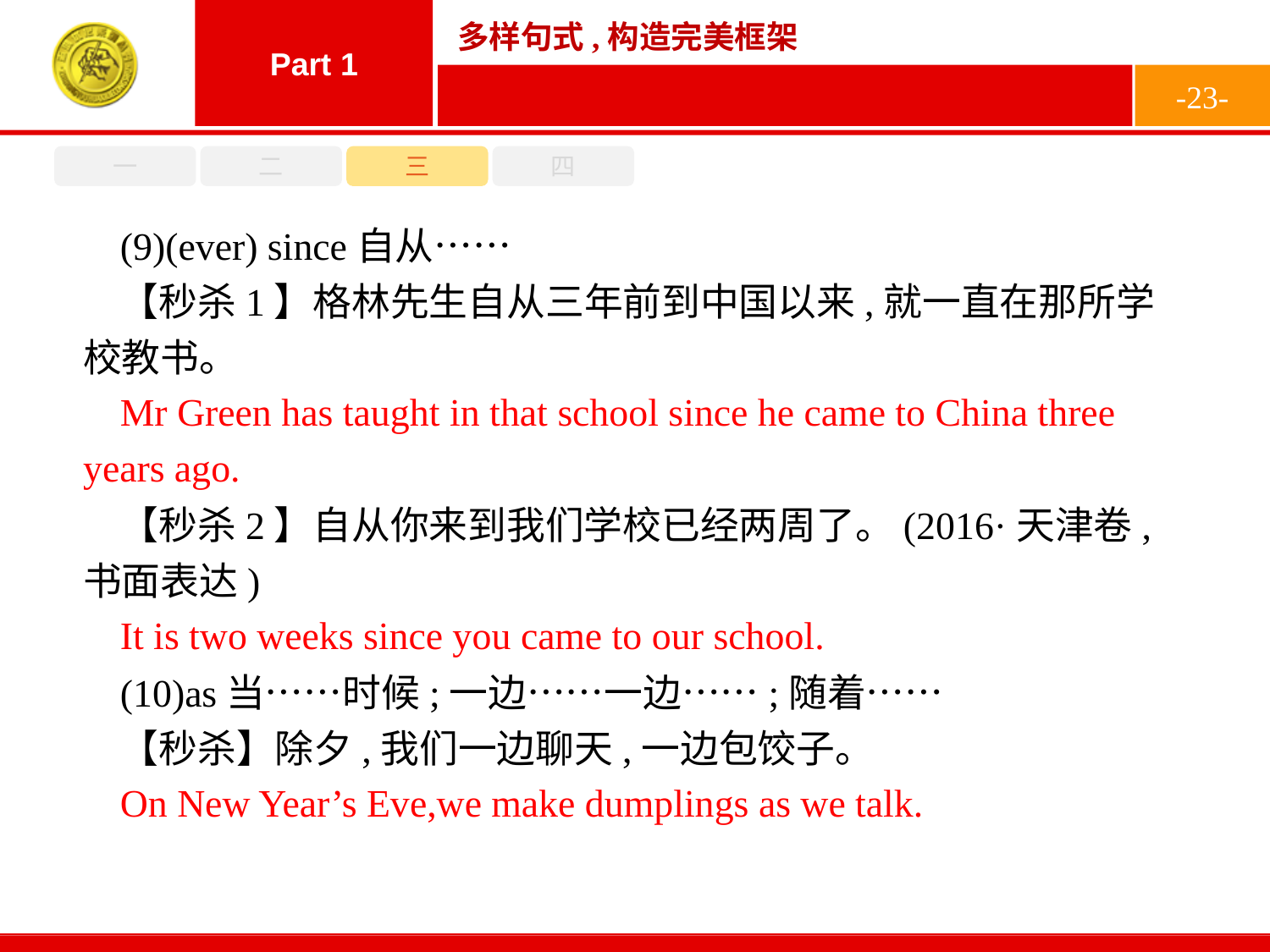

-23-
一
二
三
四
(9)(ever) since自从……
【秒杀1】格林先生自从三年前到中国以来,就一直在那所学校教书。

【秒杀2】自从你来到我们学校已经两周了。(2016·天津卷,书面表达)

(10)as当……时候;一边……一边……;随着……
【秒杀】除夕,我们一边聊天,一边包饺子。
Mr Green has taught in that school since he came to China three years ago.

It is two weeks since you came to our school.

On New Year’s Eve,we make dumplings as we talk.